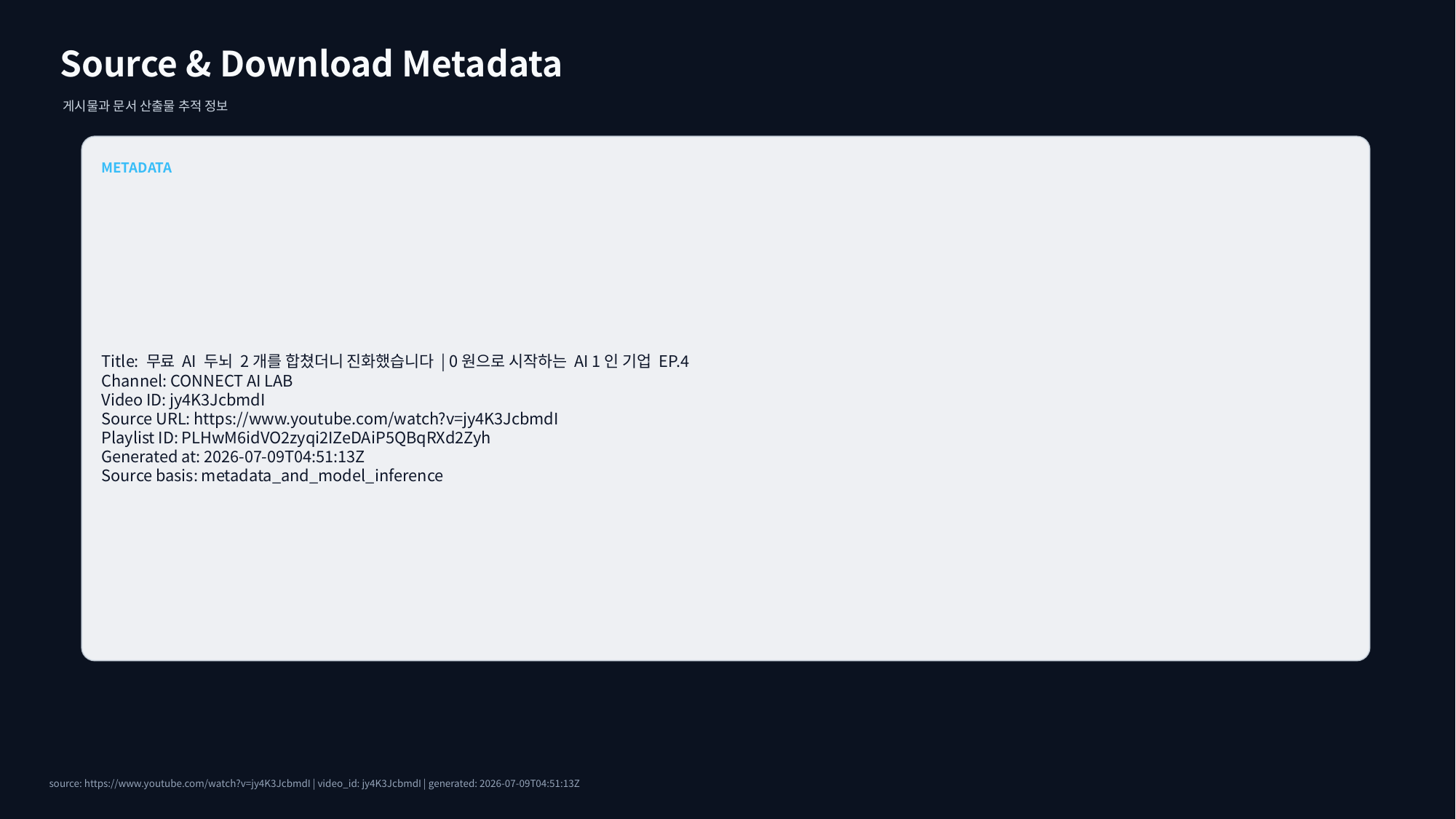

Source & Download Metadata
게시물과 문서 산출물 추적 정보

METADATA
Title: 무료 AI 두뇌 2개를 합쳤더니 진화했습니다 | 0원으로 시작하는 AI 1인 기업 EP.4
Channel: CONNECT AI LAB
Video ID: jy4K3JcbmdI
Source URL: https://www.youtube.com/watch?v=jy4K3JcbmdI
Playlist ID: PLHwM6idVO2zyqi2IZeDAiP5QBqRXd2Zyh
Generated at: 2026-07-09T04:51:13Z
Source basis: metadata_and_model_inference
source: https://www.youtube.com/watch?v=jy4K3JcbmdI | video_id: jy4K3JcbmdI | generated: 2026-07-09T04:51:13Z